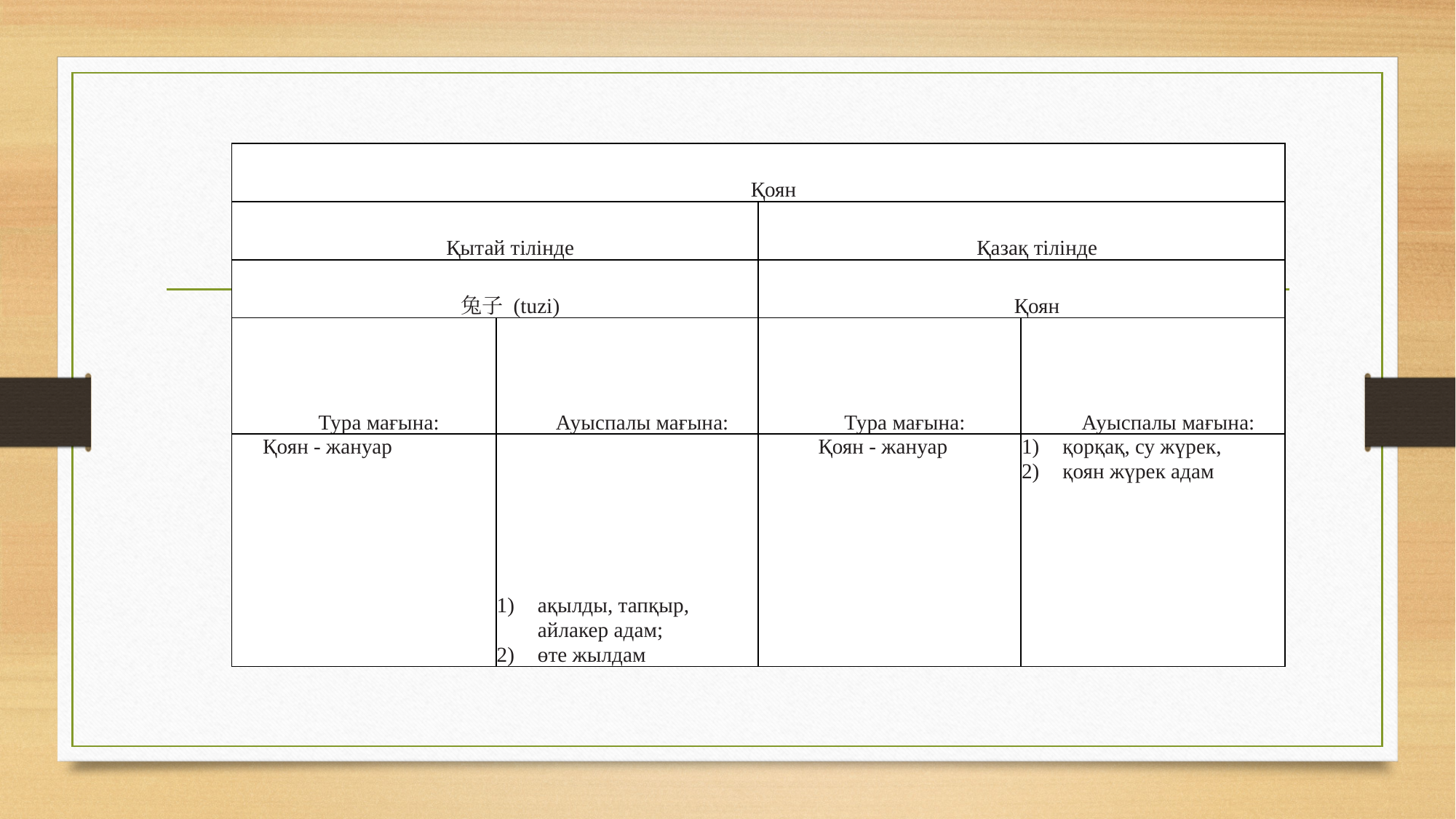

#
| Қоян |  |  |  |
| --- | --- | --- | --- |
| Қытай тілінде |  | Қазақ тілінде |  |
| 兔子 (tuzi) |  | Қоян |  |
| Тура мағына: | Ауыспалы мағына: | Тура мағына: | Ауыспалы мағына: |
| Қоян - жануар | ақылды, тапқыр, айлакер адам; өте жылдам | Қоян - жануар | қорқақ, су жүрек, қоян жүрек адам |